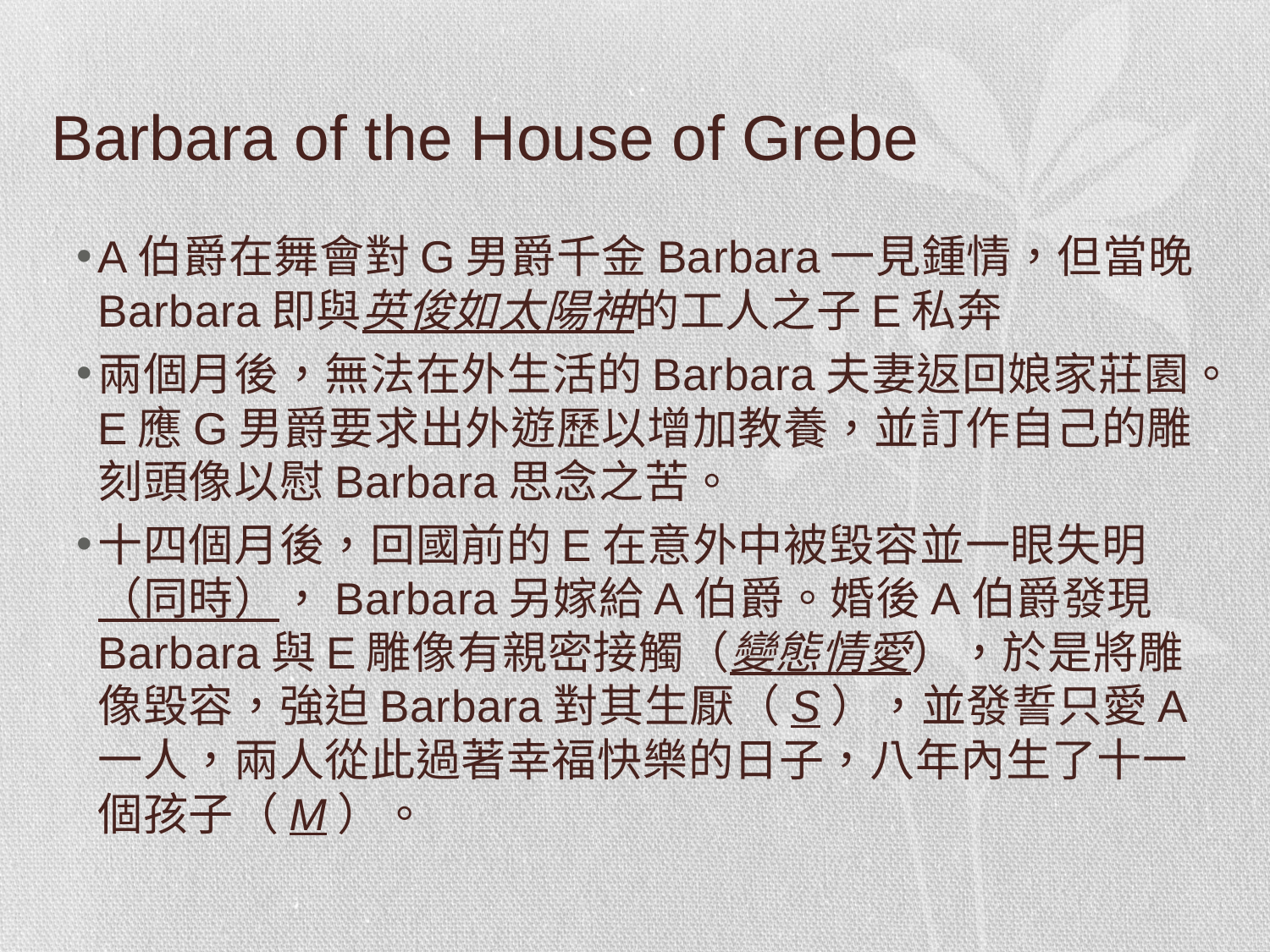

# Barbara of the House of Grebe
A伯爵在舞會對G男爵千金Barbara一見鍾情，但當晚Barbara即與英俊如太陽神的工人之子E私奔
兩個月後，無法在外生活的Barbara夫妻返回娘家莊園。E應G男爵要求出外遊歷以增加教養，並訂作自己的雕刻頭像以慰Barbara思念之苦。
十四個月後，回國前的E在意外中被毀容並一眼失明（同時），Barbara另嫁給A伯爵。婚後A伯爵發現Barbara與E雕像有親密接觸（變態情愛），於是將雕像毀容，強迫Barbara對其生厭（S），並發誓只愛A一人，兩人從此過著幸福快樂的日子，八年內生了十一個孩子（M）。